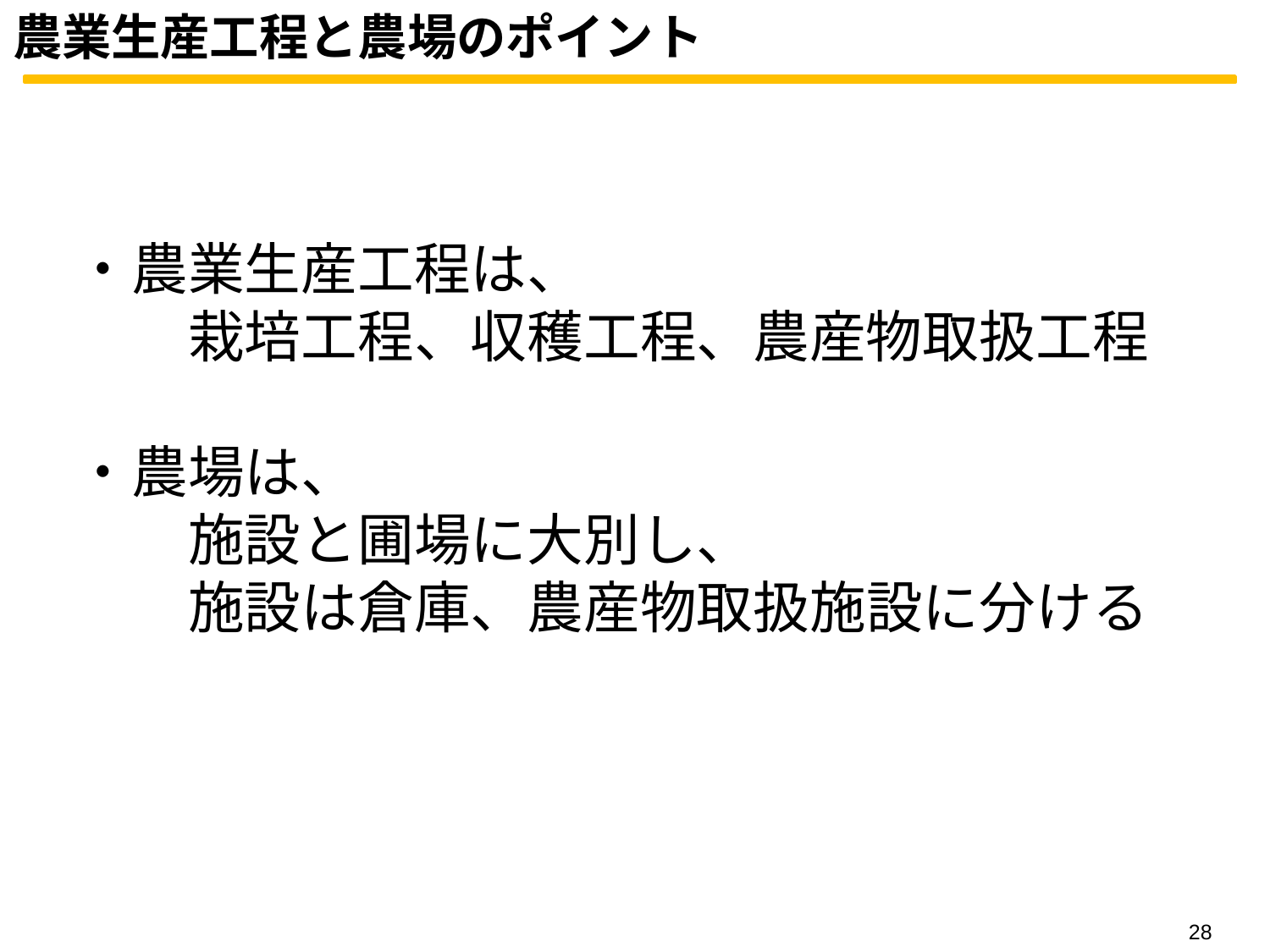

農業生産工程と農場のポイント

・農業生産工程は、
　　栽培工程、収穫工程、農産物取扱工程

・農場は、
　　施設と圃場に大別し、
　　施設は倉庫、農産物取扱施設に分ける
28